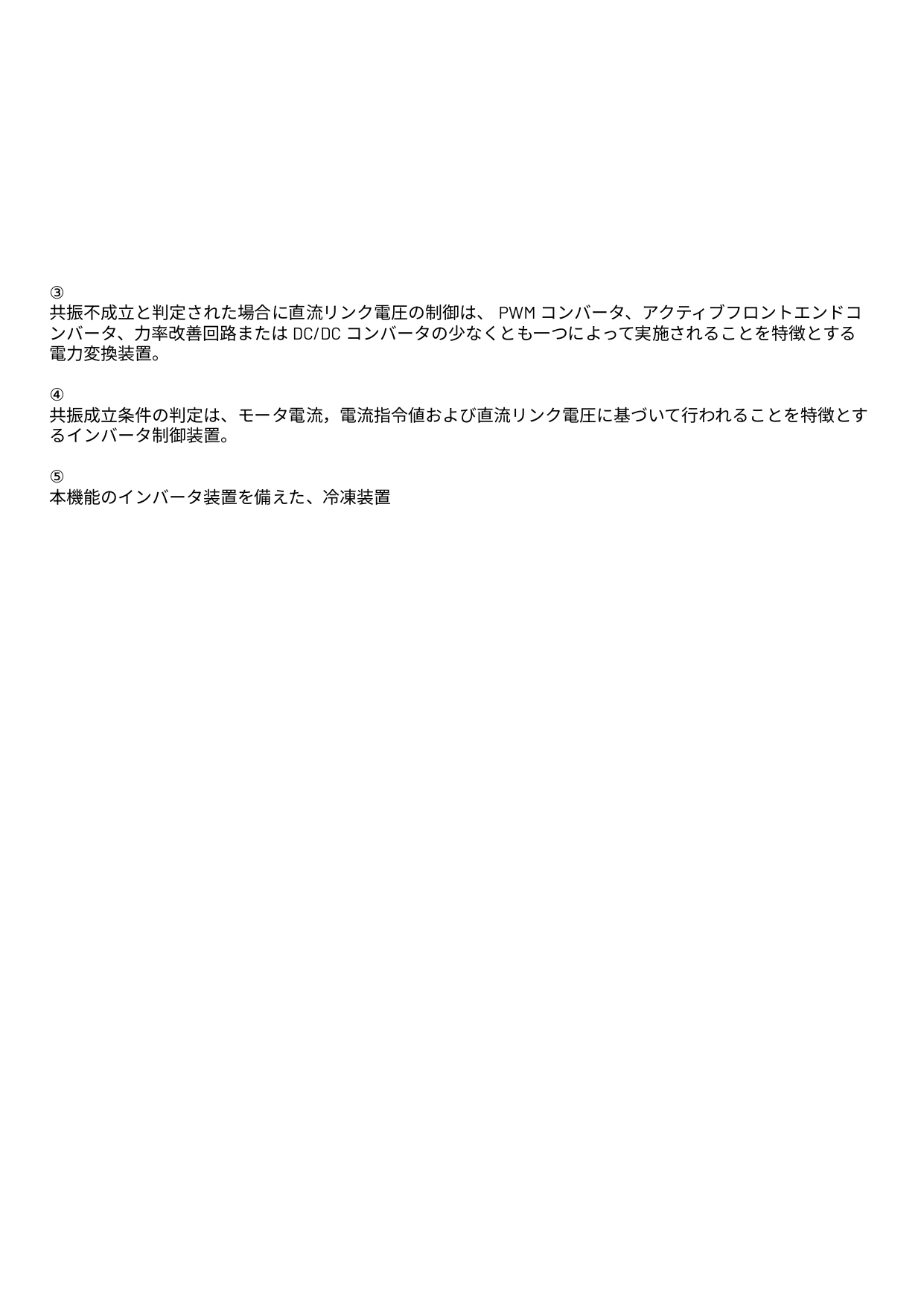

③
共振不成立と判定された場合に直流リンク電圧の制御は、PWMコンバータ、アクティブフロントエンドコンバータ、力率改善回路またはDC/DCコンバータの少なくとも一つによって実施されることを特徴とする電力変換装置。

④
共振成立条件の判定は、モータ電流，電流指令値および直流リンク電圧に基づいて行われることを特徴とするインバータ制御装置。

⑤
本機能のインバータ装置を備えた、冷凍装置